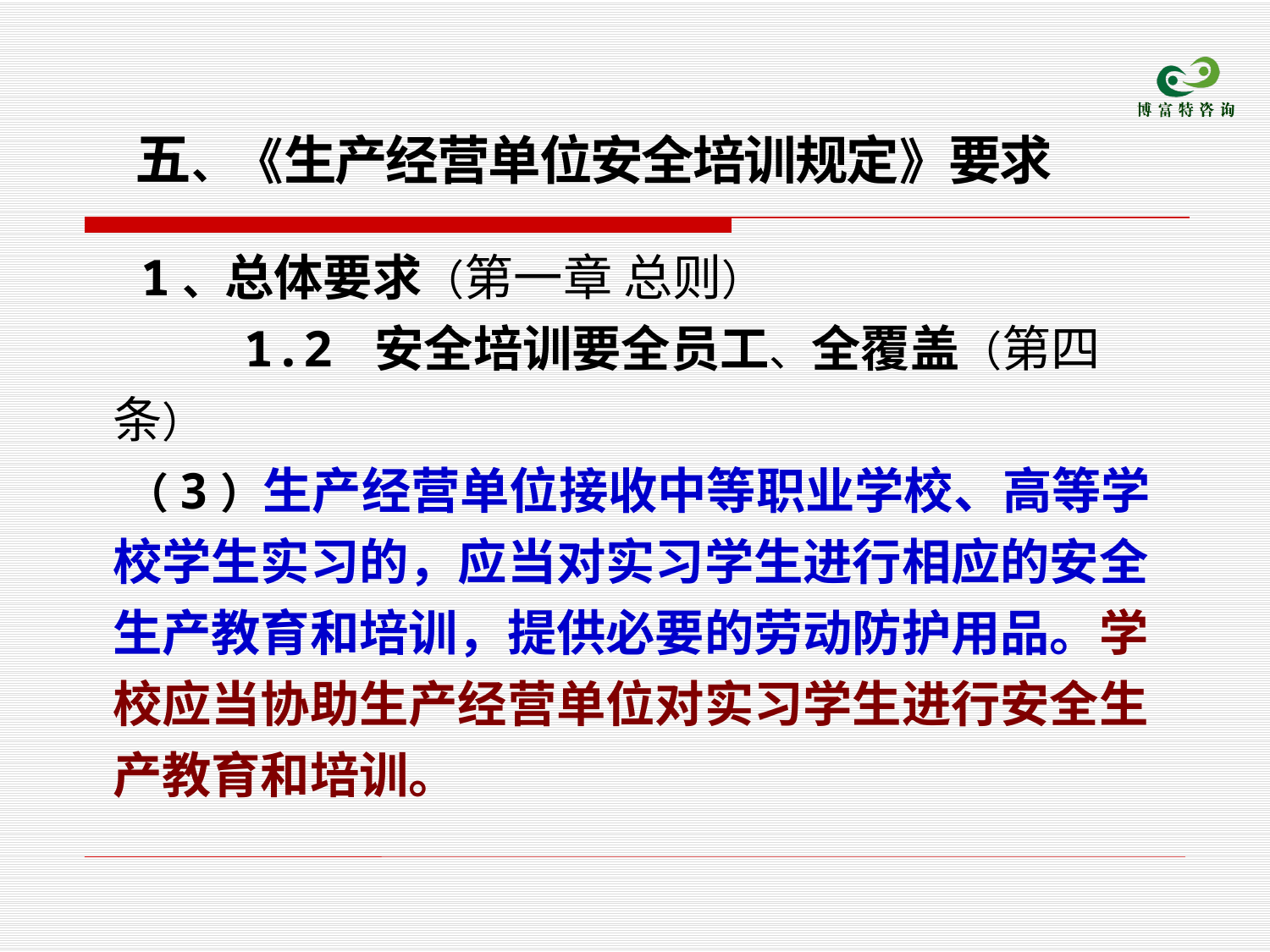

五、《生产经营单位安全培训规定》要求
　      1、总体要求（第一章 总则）
        1.2 安全培训要全员工、全覆盖（第四条）
      （3）生产经营单位接收中等职业学校、高等学校学生实习的，应当对实习学生进行相应的安全生产教育和培训，提供必要的劳动防护用品。学校应当协助生产经营单位对实习学生进行安全生产教育和培训。